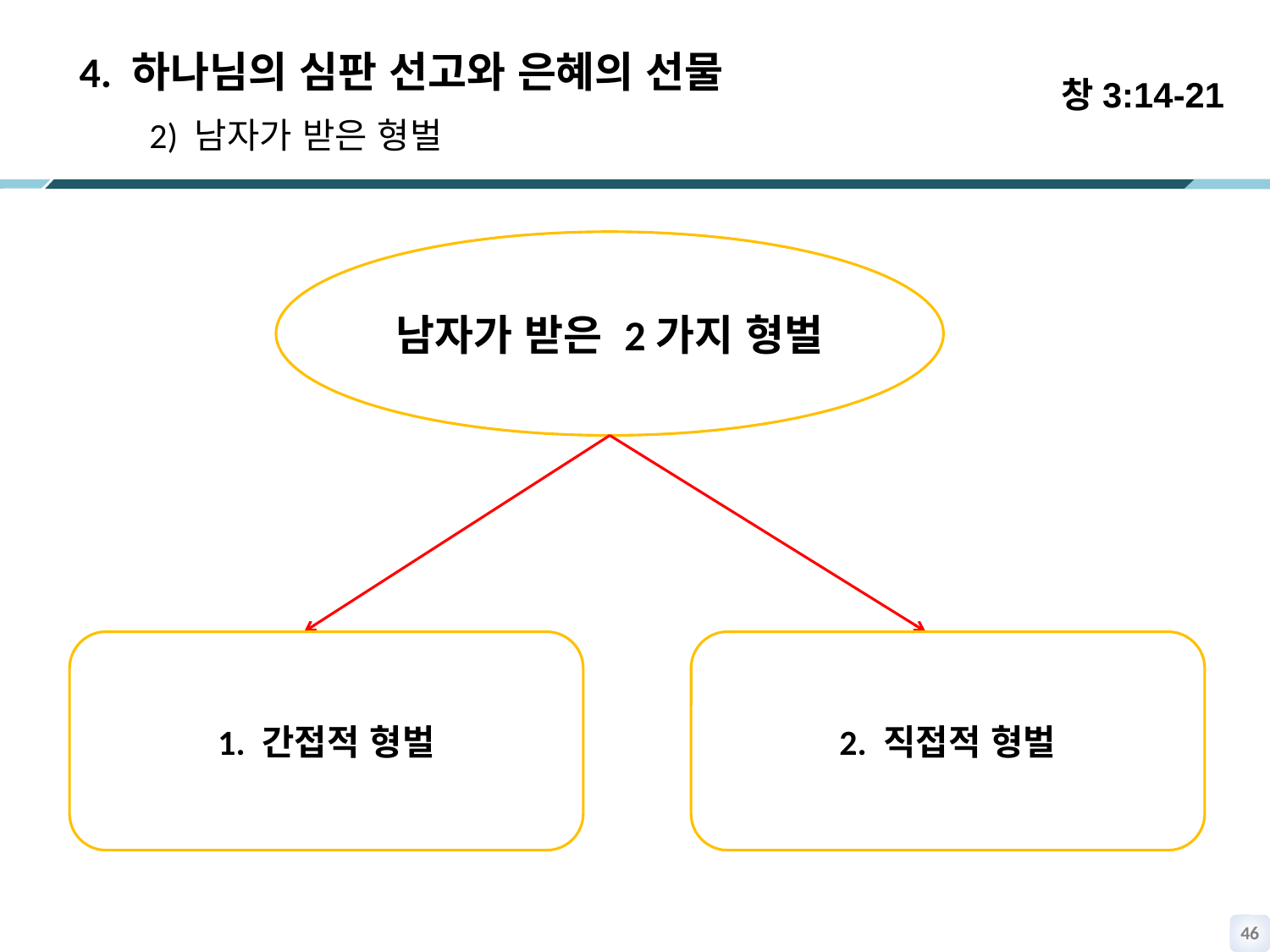

창3:14-21

       4. 하나님의 심판 선고와 은혜의 선물
                 2) 남자가 받은 형벌

남자가 받은 2가지 형벌
1. 간접적 형벌
2. 직접적 형벌
46